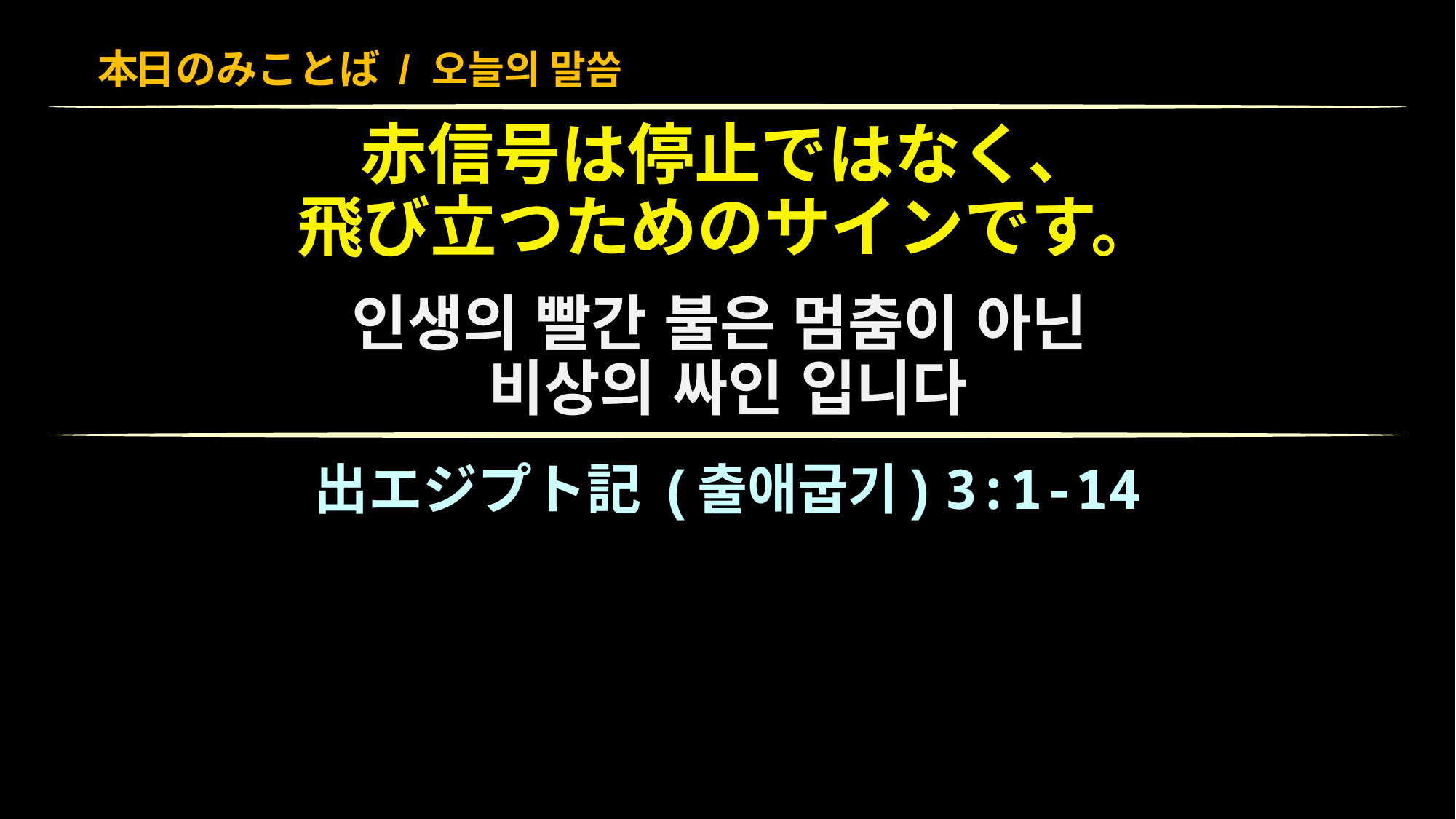

ヨハネの福音書
本日のみことば / 오늘의 말씀

赤信号は停止ではなく、
飛び立つためのサインです。
인생의 빨간 불은 멈춤이 아닌
비상의 싸인 입니다

出エジプト記 (출애굽기) 3:1-14
今日のみことば